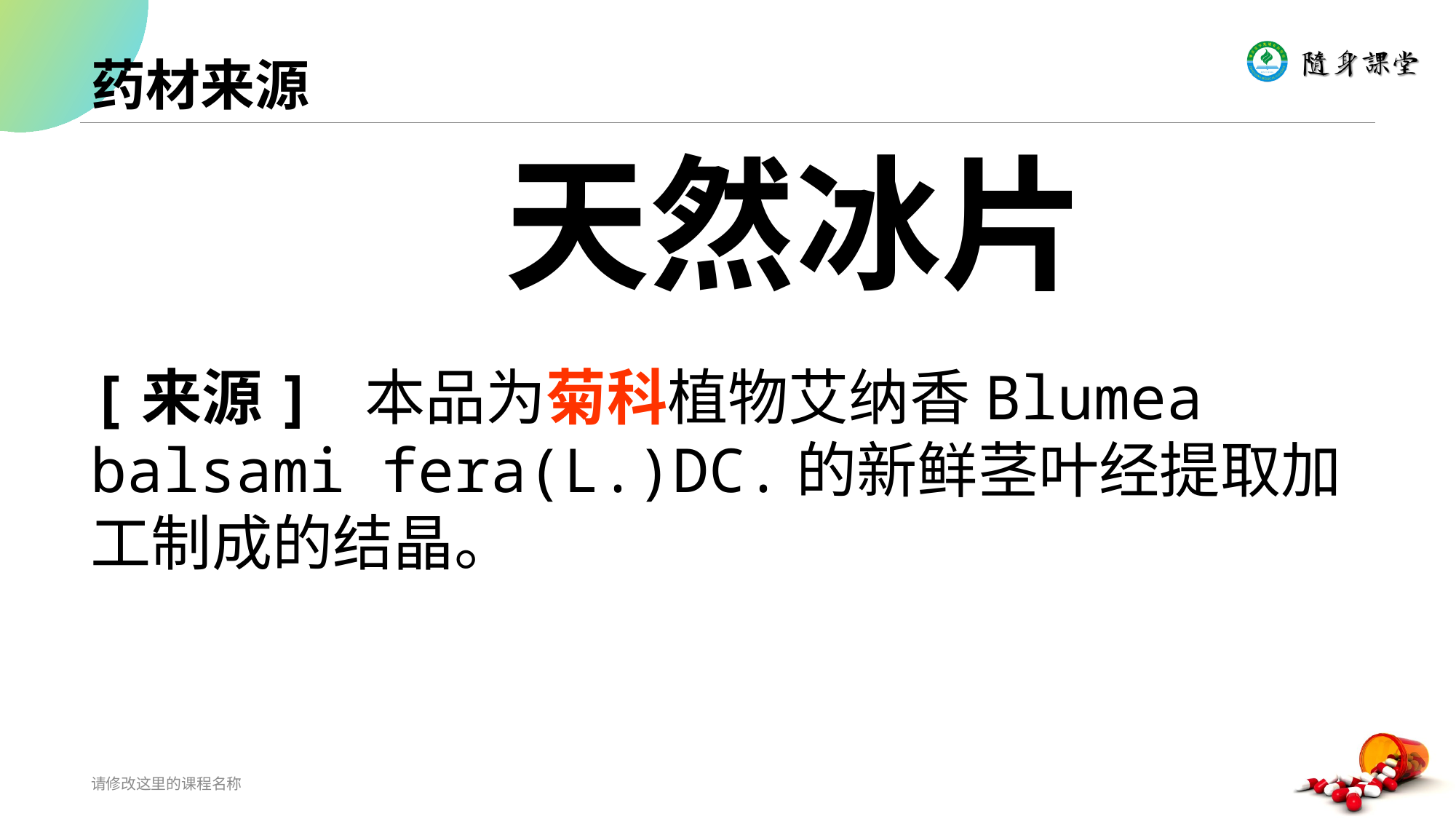

# 药材来源
 天然冰片

[来源] 本品为菊科植物艾纳香Blumea balsami fera(L.)DC.的新鲜茎叶经提取加工制成的结晶。
请修改这里的课程名称
4